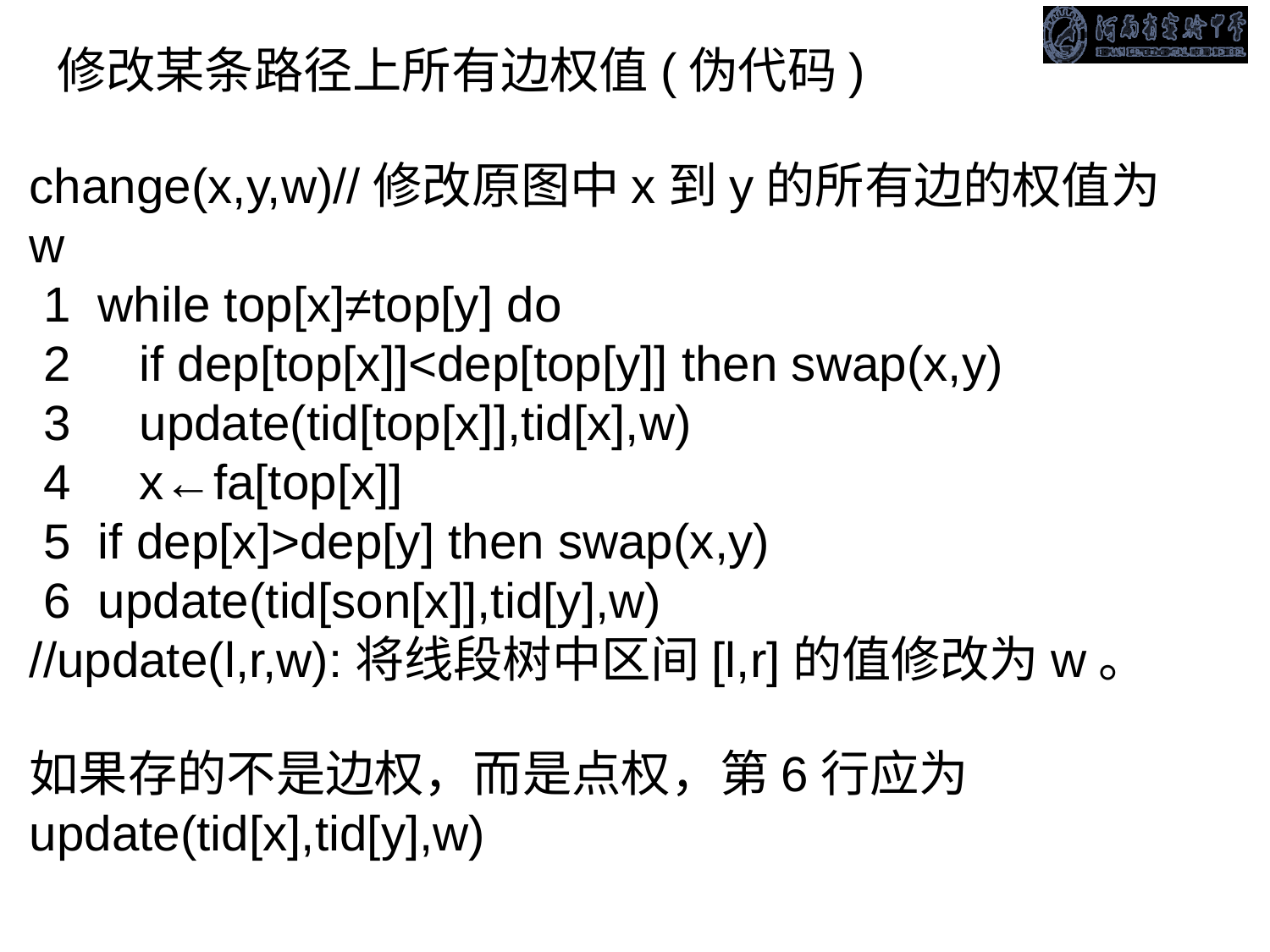

修改某条路径上所有边权值(伪代码)
change(x,y,w)//修改原图中x到y的所有边的权值为w
 1  while top[x]≠top[y] do
 2     if dep[top[x]]<dep[top[y]] then swap(x,y)
 3     update(tid[top[x]],tid[x],w)
 4     x←fa[top[x]]
 5  if dep[x]>dep[y] then swap(x,y)
 6  update(tid[son[x]],tid[y],w)
//update(l,r,w):将线段树中区间[l,r]的值修改为w。
如果存的不是边权，而是点权，第6行应为update(tid[x],tid[y],w)